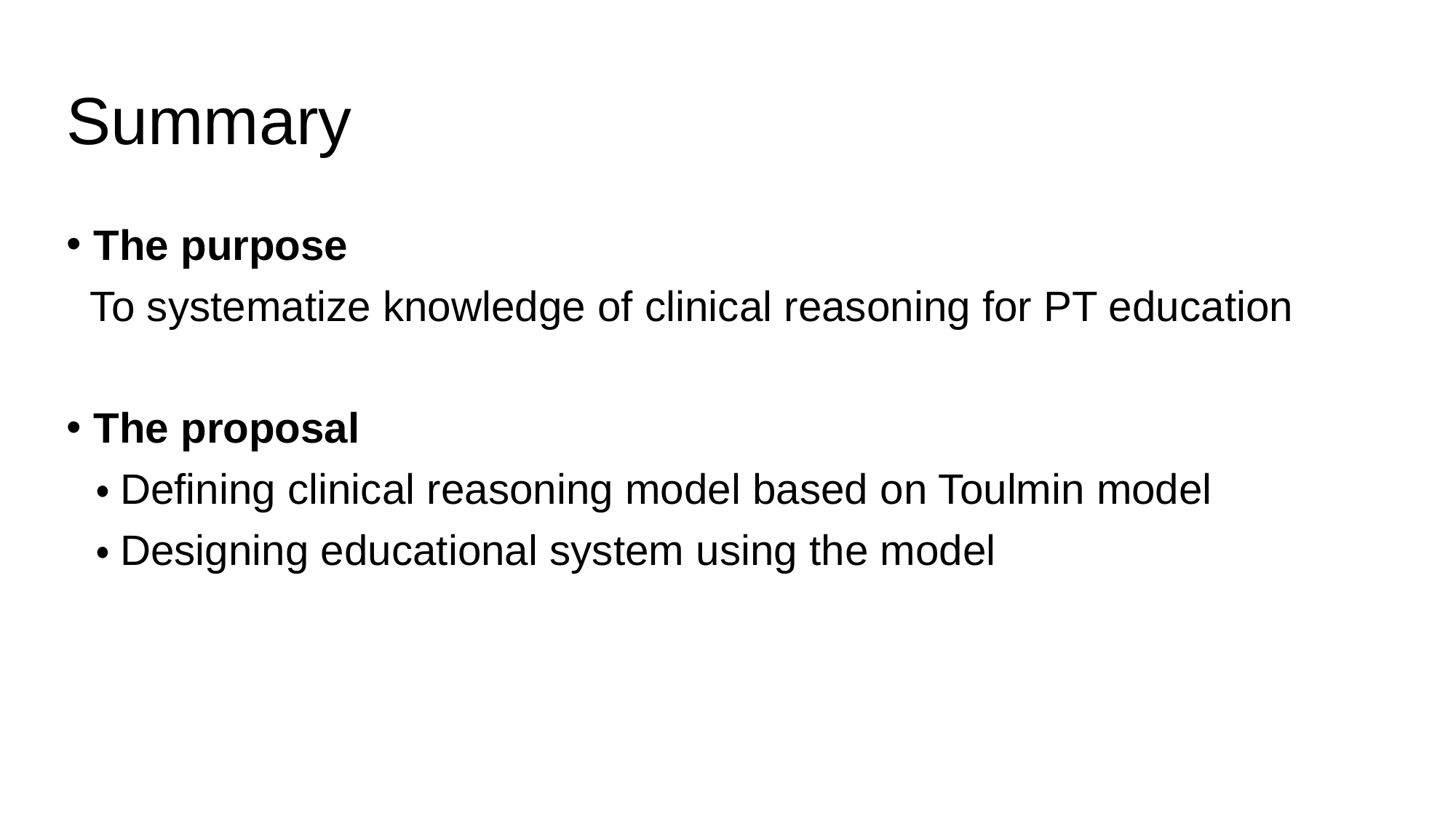

# Summary
The purpose
  To systematize knowledge of clinical reasoning for PT education

The proposal
  ・Defining clinical reasoning model based on Toulmin model
  ・Designing educational system using the model